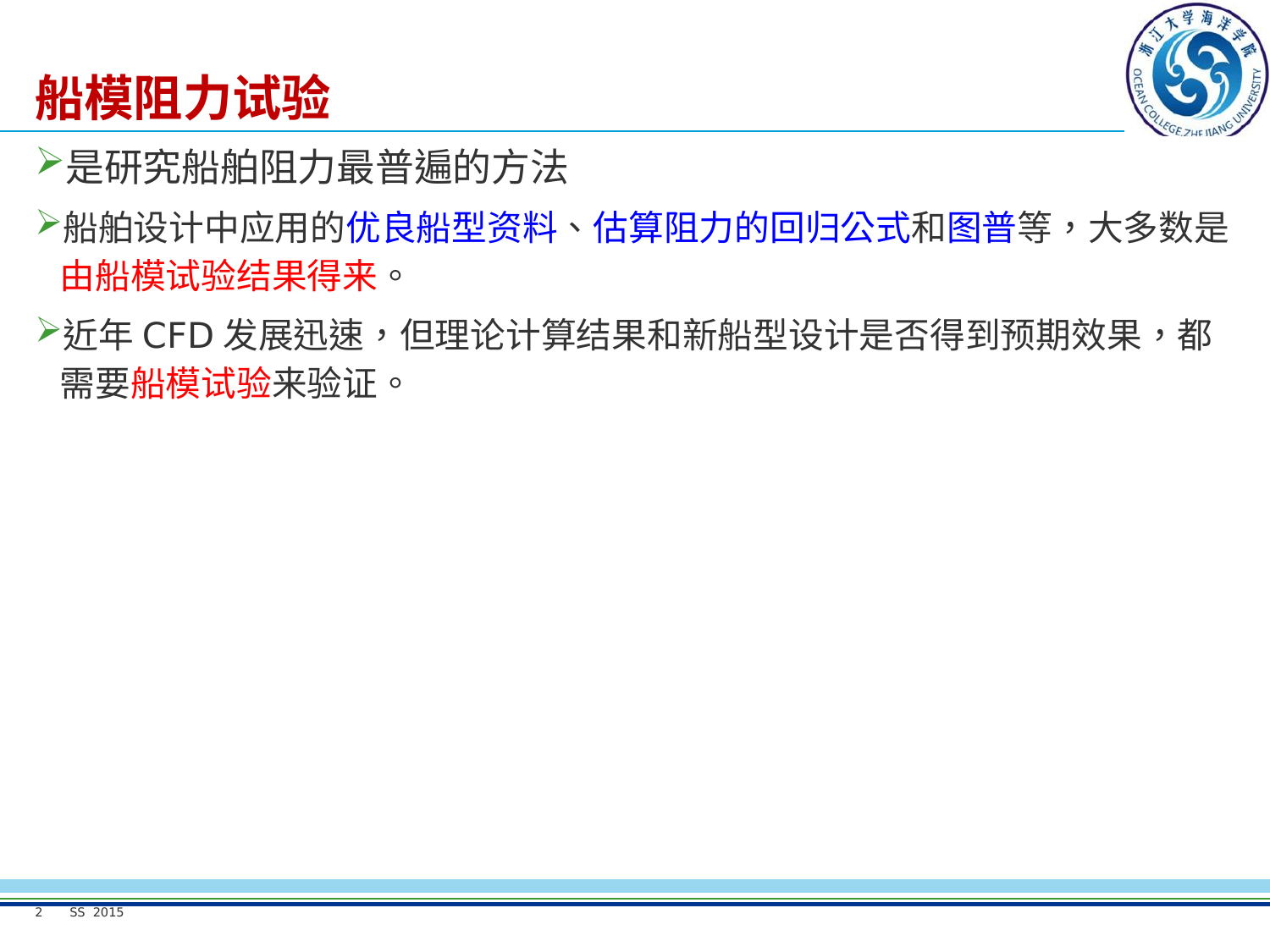

# 船模阻力试验
是研究船舶阻力最普遍的方法
船舶设计中应用的优良船型资料、估算阻力的回归公式和图普等，大多数是由船模试验结果得来。
近年CFD发展迅速，但理论计算结果和新船型设计是否得到预期效果，都需要船模试验来验证。

2